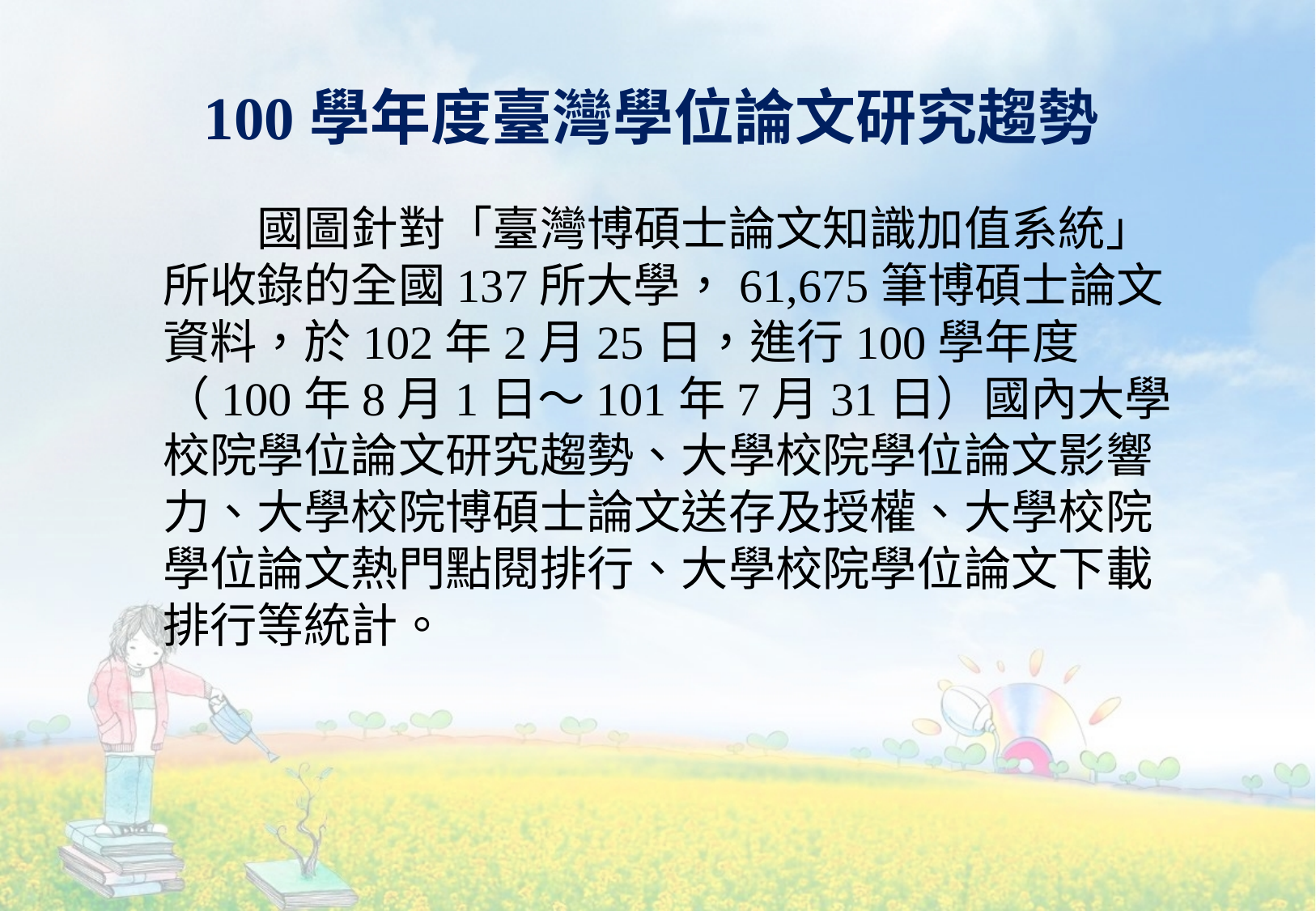

100學年度臺灣學位論文研究趨勢
　　國圖針對「臺灣博碩士論文知識加值系統」所收錄的全國137所大學，61,675筆博碩士論文資料，於102年2月25日，進行100學年度（100年8月1日～101年7月31日）國內大學校院學位論文研究趨勢、大學校院學位論文影響力、大學校院博碩士論文送存及授權、大學校院學位論文熱門點閱排行、大學校院學位論文下載排行等統計。